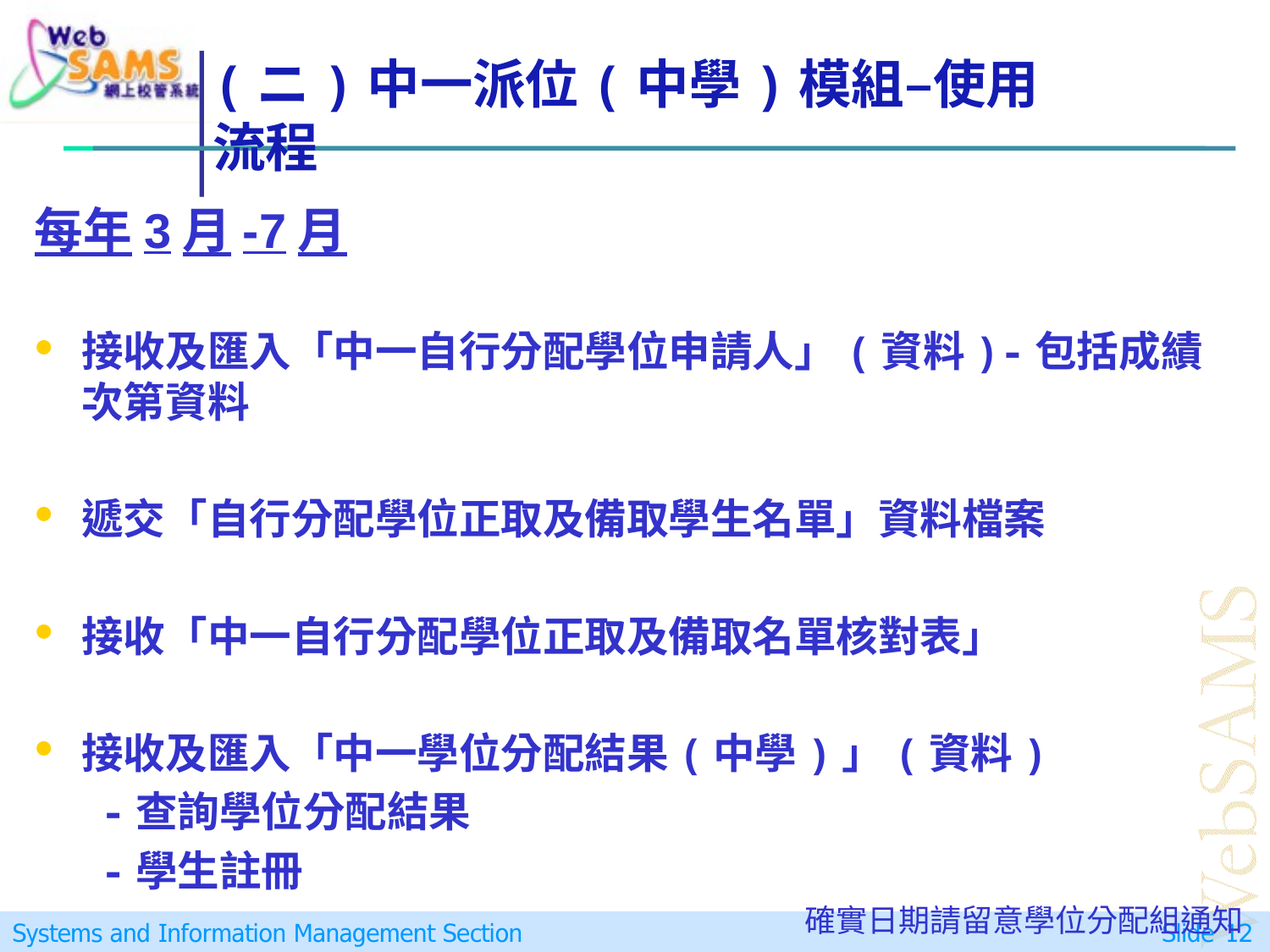

# (ニ)中一派位(中學)模組–使用流程
每年3月-7月

接收及匯入「中一自行分配學位申請人」(資料)-包括成績次第資料

遞交「自行分配學位正取及備取學生名單」資料檔案

接收「中一自行分配學位正取及備取名單核對表」

接收及匯入「中一學位分配結果(中學)」(資料)
  -查詢學位分配結果
  -學生註冊
確實日期請留意學位分配組通知